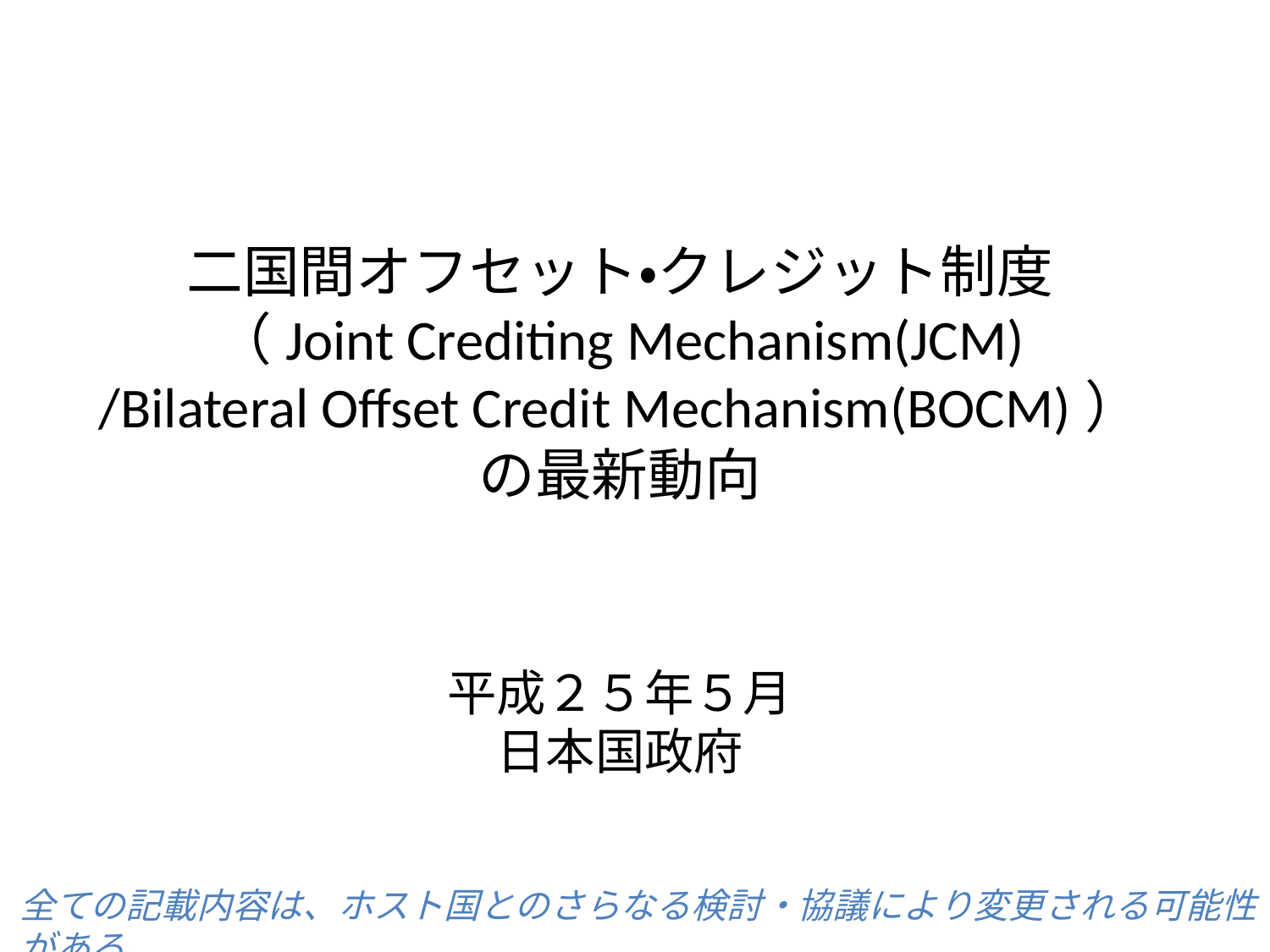

二国間オフセット・クレジット制度
（Joint Crediting Mechanism(JCM)
/Bilateral Offset Credit Mechanism(BOCM)）
の最新動向
平成２５年５月
日本国政府
全ての記載内容は、ホスト国とのさらなる検討・協議により変更される可能性がある。